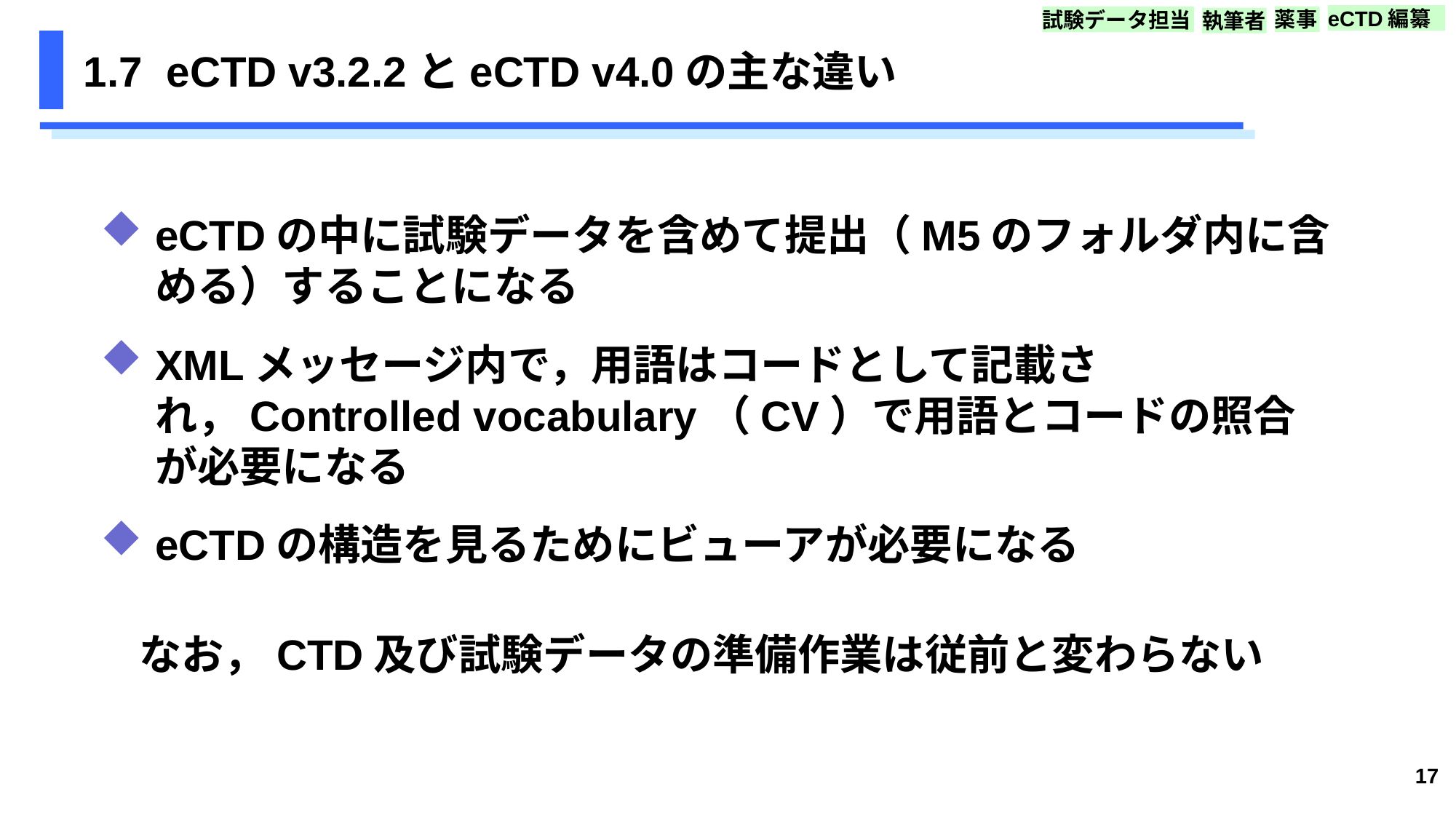

eCTD編纂
薬事
試験データ担当
執筆者
# 1.7  eCTD v3.2.2とeCTD v4.0の主な違い
eCTDの中に試験データを含めて提出（M5のフォルダ内に含める）することになる
XMLメッセージ内で，用語はコードとして記載され，Controlled vocabulary（CV）で用語とコードの照合が必要になる
eCTDの構造を見るためにビューアが必要になる

なお，CTD及び試験データの準備作業は従前と変わらない
17